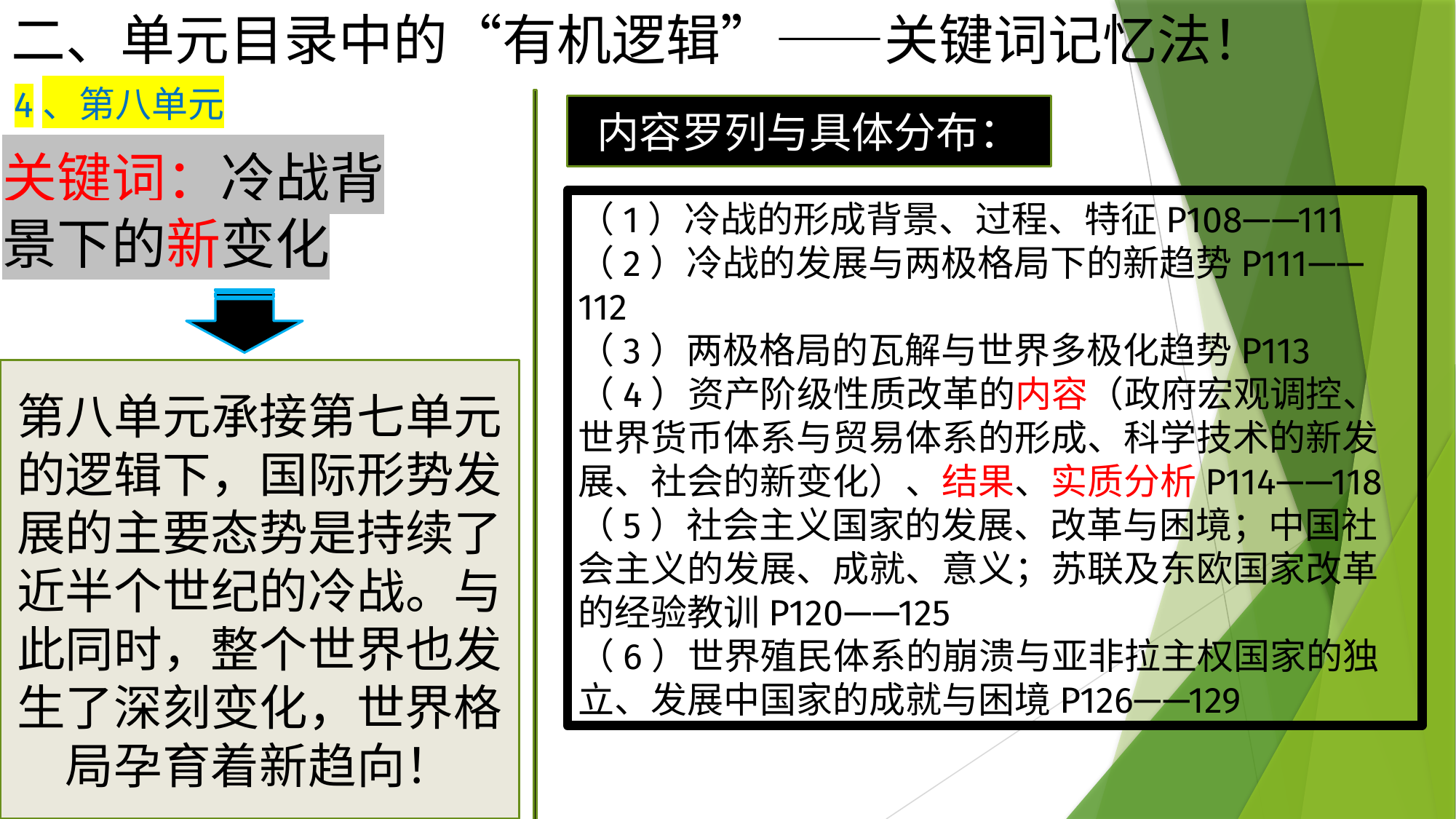

# 二、单元目录中的“有机逻辑”——关键词记忆法！
4、第八单元
内容罗列与具体分布：
关键词：冷战背景下的新变化
（1）冷战的形成背景、过程、特征P108——111
（2）冷战的发展与两极格局下的新趋势P111——112
（3）两极格局的瓦解与世界多极化趋势P113
（4）资产阶级性质改革的内容（政府宏观调控、世界货币体系与贸易体系的形成、科学技术的新发展、社会的新变化）、结果、实质分析P114——118
（5）社会主义国家的发展、改革与困境；中国社会主义的发展、成就、意义；苏联及东欧国家改革的经验教训P120——125
（6）世界殖民体系的崩溃与亚非拉主权国家的独立、发展中国家的成就与困境P126——129

第八单元承接第七单元的逻辑下，国际形势发展的主要态势是持续了近半个世纪的冷战。与此同时，整个世界也发生了深刻变化，世界格局孕育着新趋向！